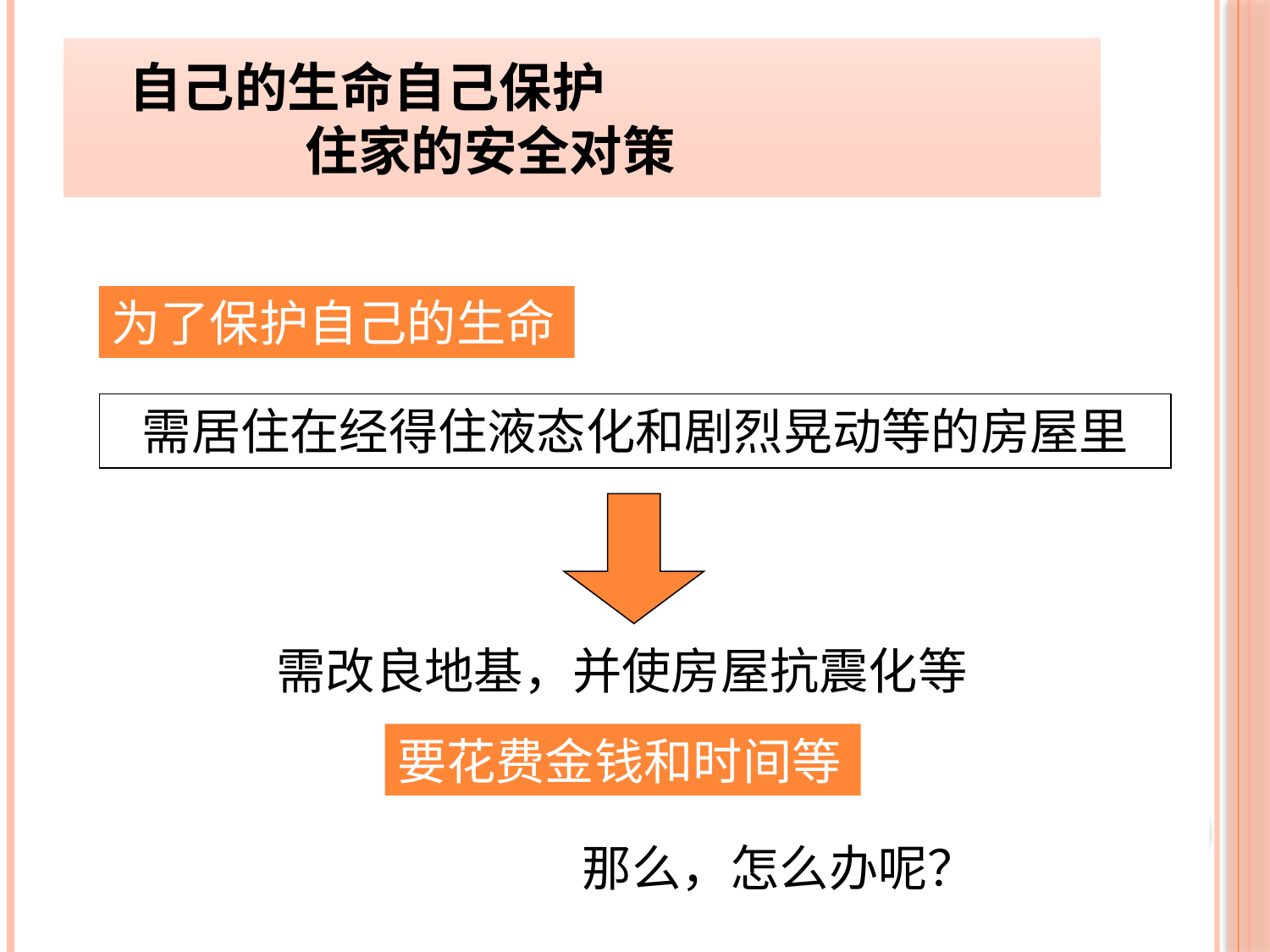

# 自己的生命自己保护 住家的安全对策
为了保护自己的生命
需居住在经得住液态化和剧烈晃动等的房屋里

需改良地基，并使房屋抗震化等

要花费金钱和时间等

那么，怎么办呢？